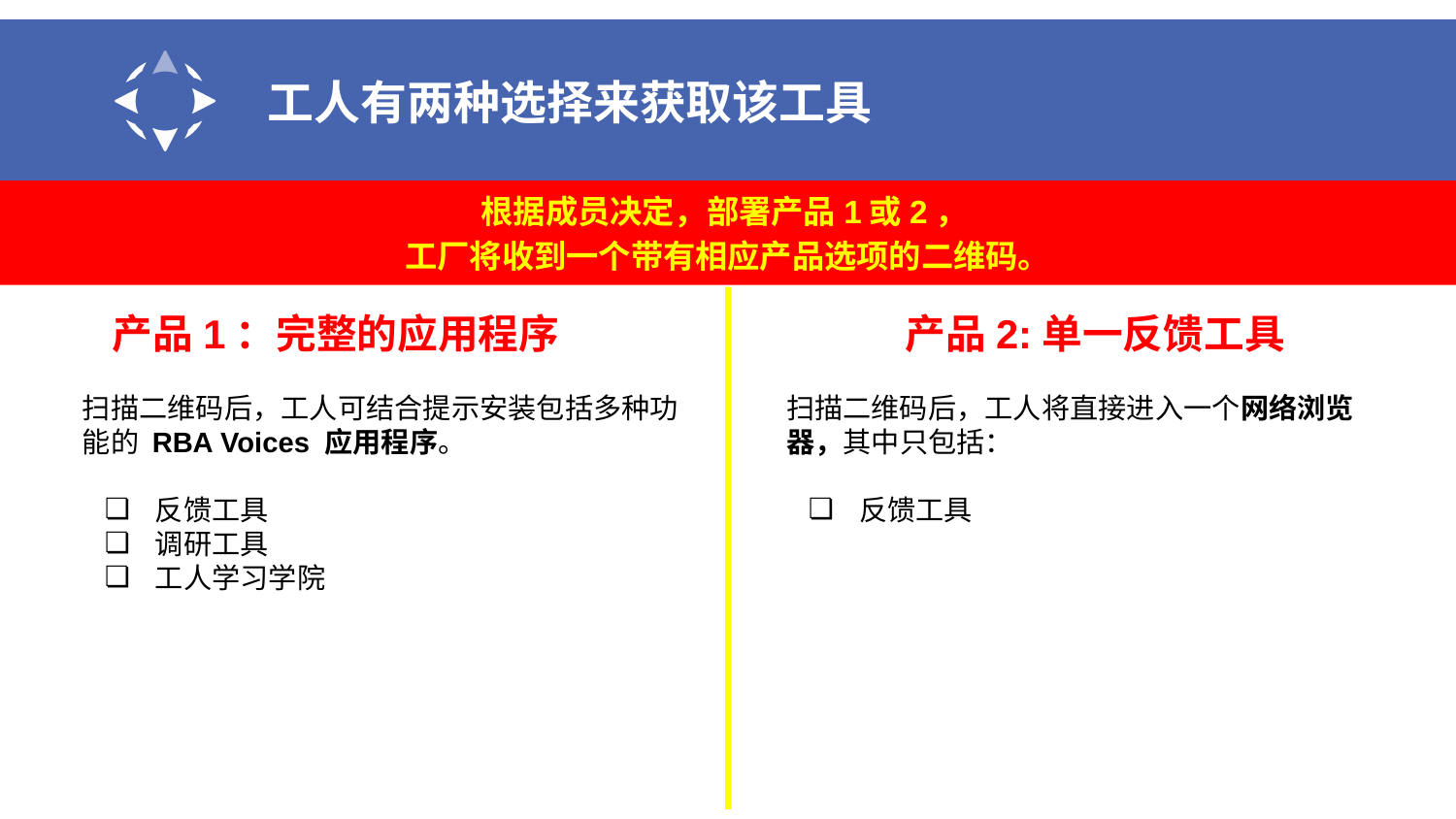

# 工人有两种选择来获取该工具
根据成员决定，部署产品1或2，
工厂将收到一个带有相应产品选项的二维码。

产品1：完整的应用程序
产品2:单一反馈工具
扫描二维码后，工人可结合提示安装包括多种功能的 RBA Voices 应用程序。

反馈工具
调研工具
工人学习学院

扫描二维码后，工人将直接进入一个网络浏览器，其中只包括：

反馈工具